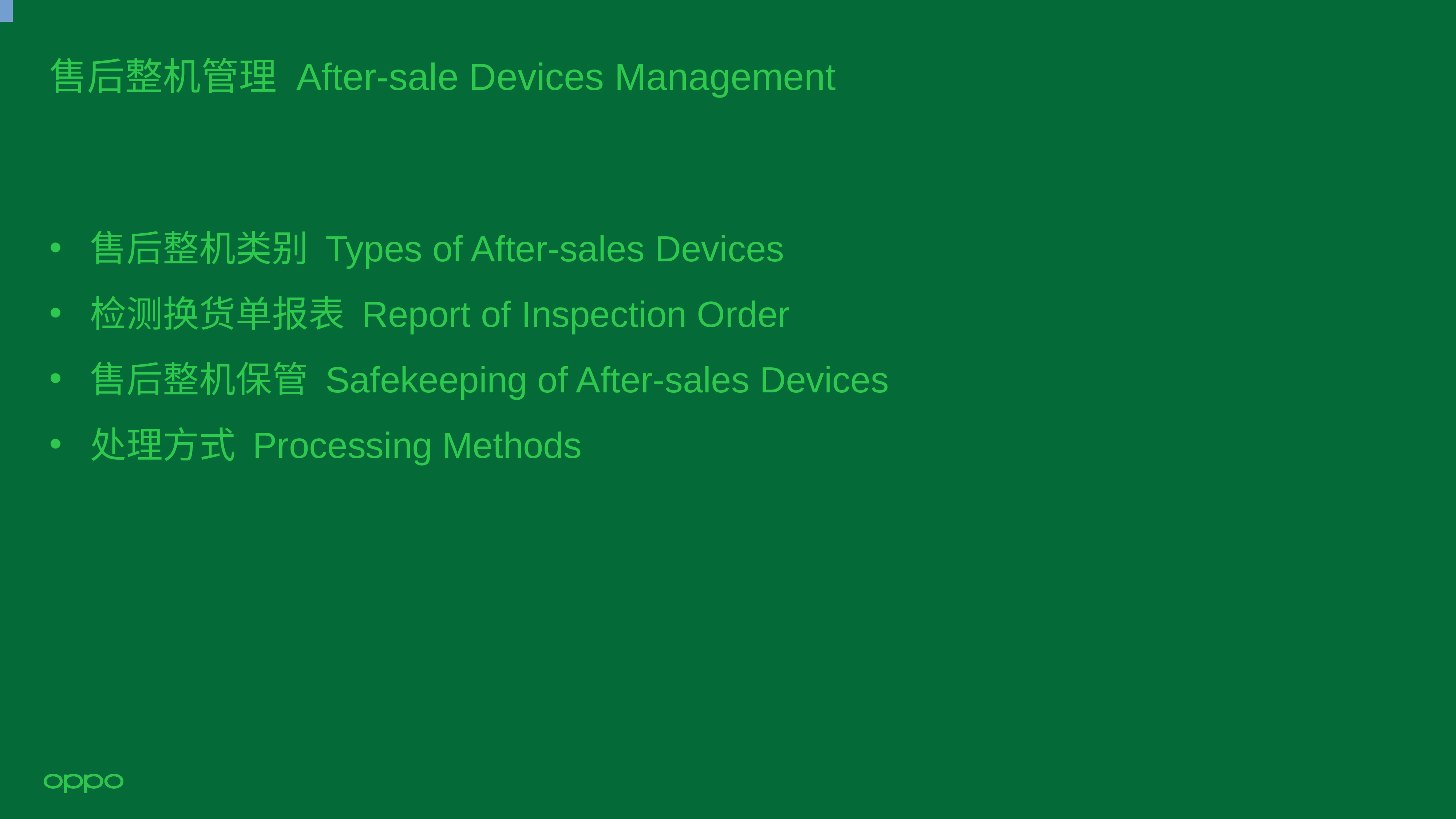

# 售后整机管理 After-sale Devices Management
售后整机类别 Types of After-sales Devices
检测换货单报表 Report of Inspection Order
售后整机保管 Safekeeping of After-sales Devices
处理方式 Processing Methods